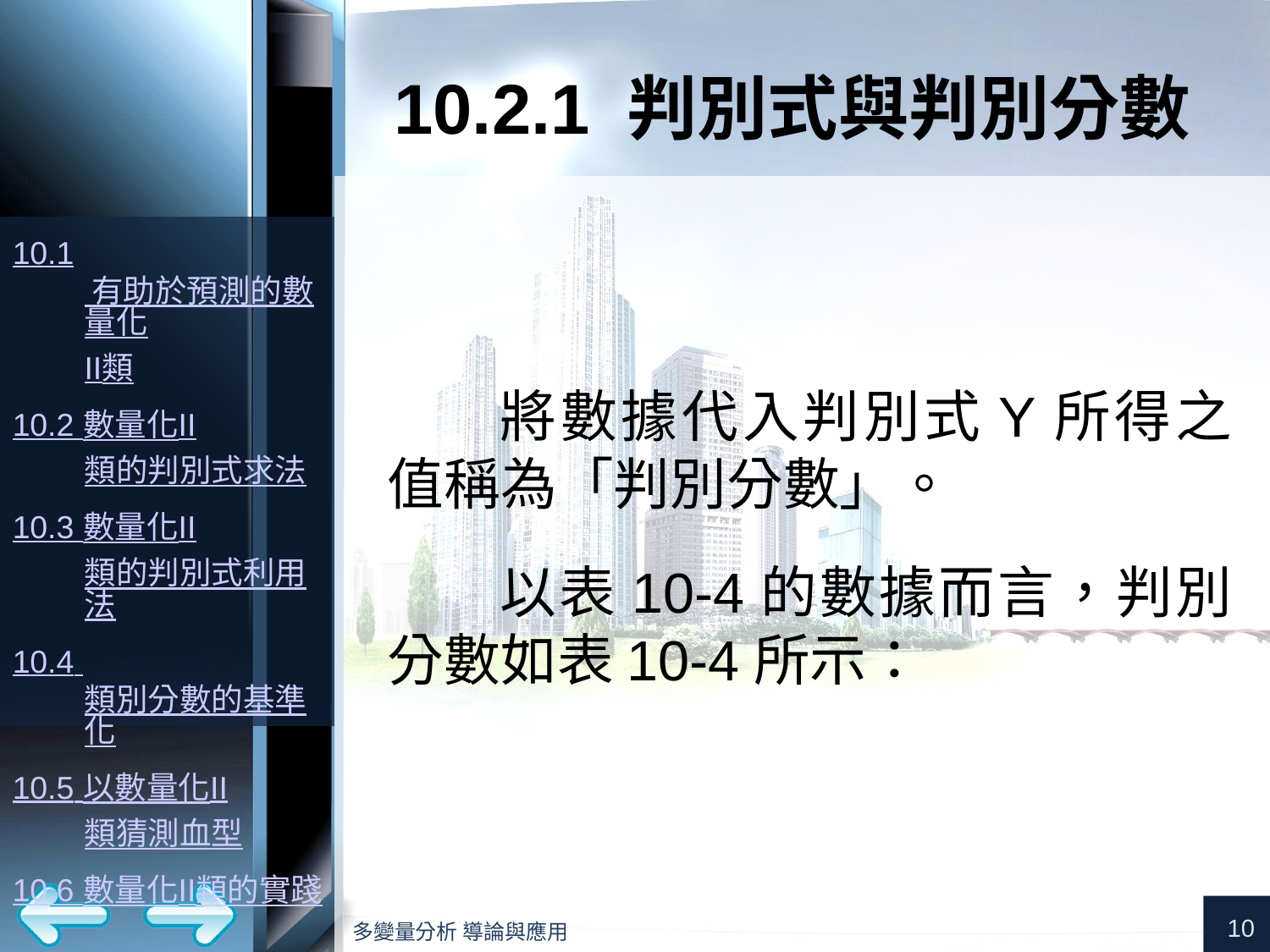

# 10.2.1 判別式與判別分數
將數據代入判別式Y所得之值稱為「判別分數」。

以表10-4的數據而言，判別分數如表10-4所示：
10
多變量分析 導論與應用